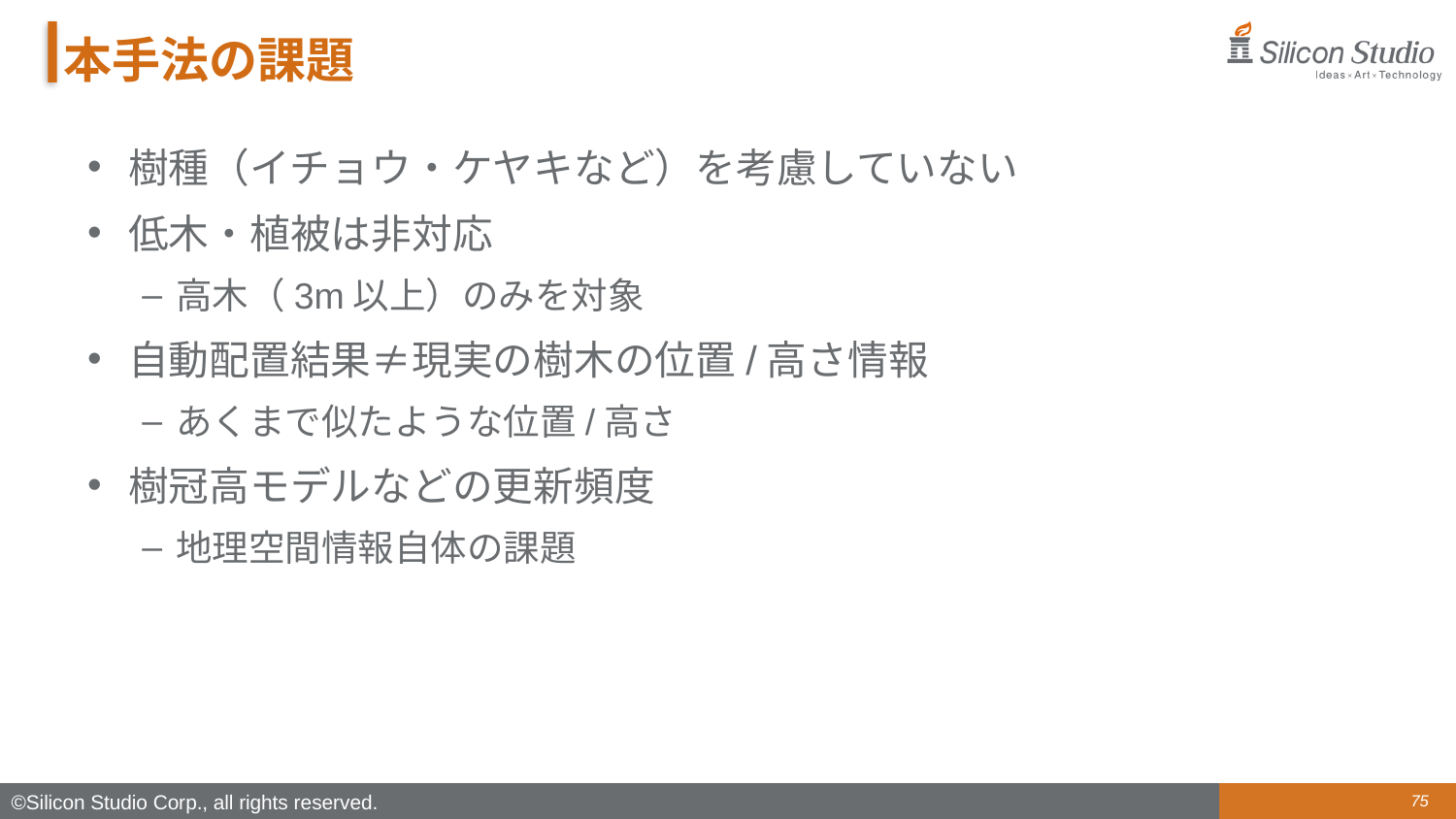

# 本手法の課題
樹種（イチョウ・ケヤキなど）を考慮していない
低木・植被は非対応
高木（3m以上）のみを対象
自動配置結果≠現実の樹木の位置/高さ情報
あくまで似たような位置/高さ
樹冠高モデルなどの更新頻度
地理空間情報自体の課題